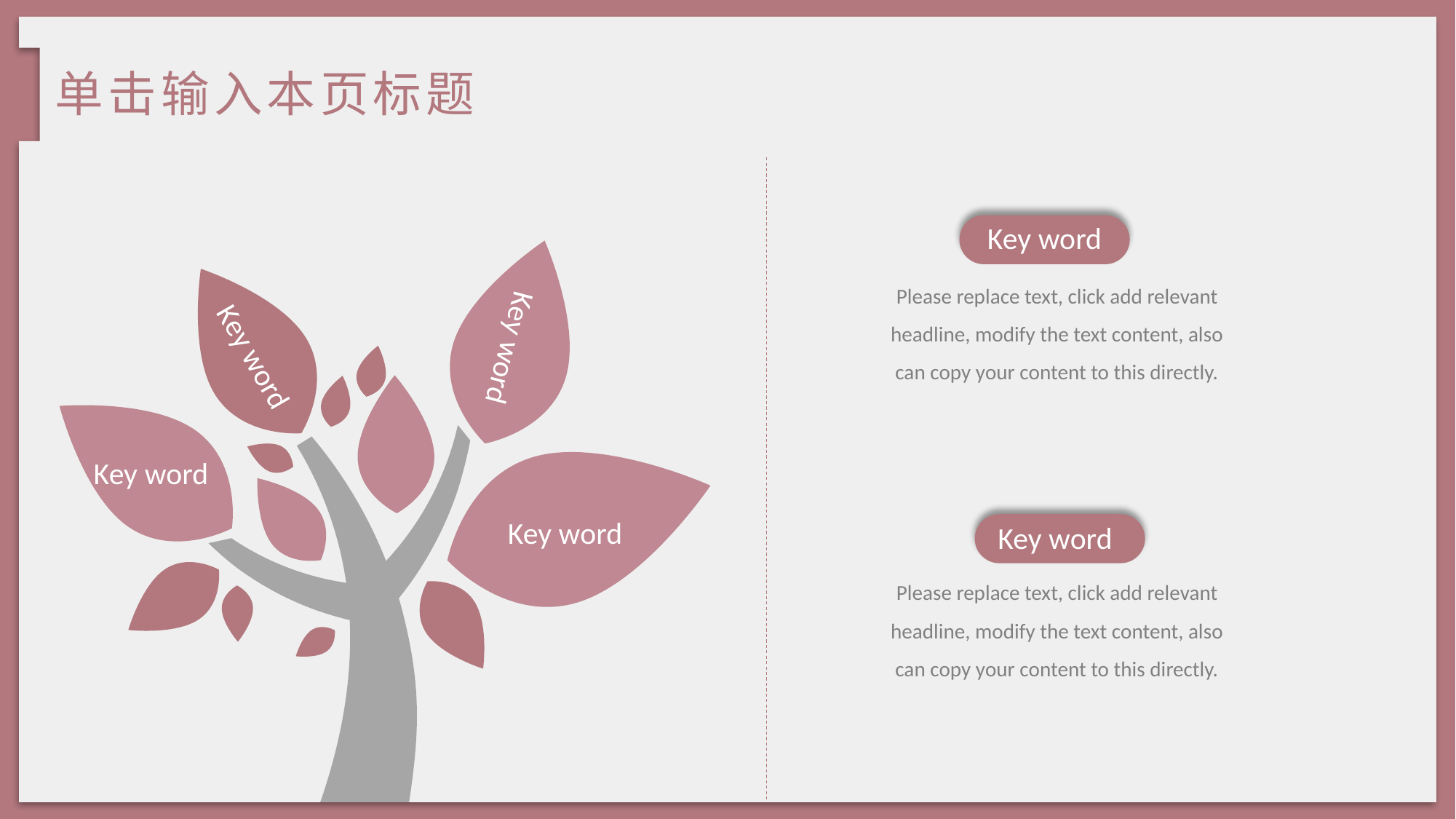

单击输入本页标题
Key word

Please replace text, click add relevant headline, modify the text content, also can copy your content to this directly.
Key word
Key word
Key word
Key word
Key word

Please replace text, click add relevant headline, modify the text content, also can copy your content to this directly.